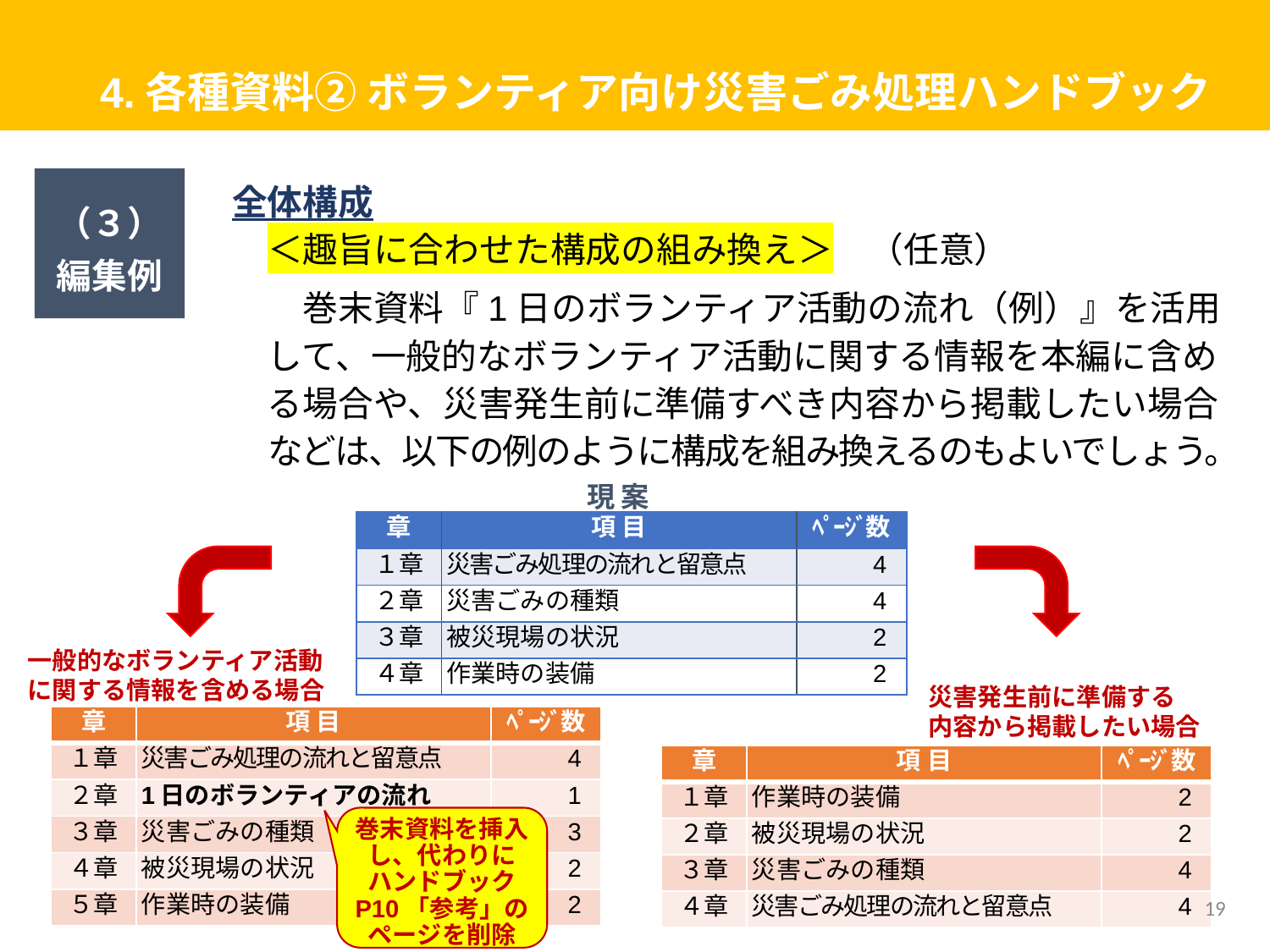

# 4.各種資料② ボランティア向け災害ごみ処理ハンドブック
全体構成
　＜趣旨に合わせた構成の組み換え＞　（任意）
　　巻末資料『1日のボランティア活動の流れ（例）』を活用
　して、一般的なボランティア活動に関する情報を本編に含め
　る場合や、災害発生前に準備すべき内容から掲載したい場合
　などは、以下の例のように構成を組み換えるのもよいでしょう。
（３）
編集例
現 案
| 章 | 項 目 | ﾍﾟｰｼﾞ数 |
| --- | --- | --- |
| １章 | 災害ごみ処理の流れと留意点 | 4 |
| ２章 | 災害ごみの種類 | 4 |
| ３章 | 被災現場の状況 | 2 |
| ４章 | 作業時の装備 | 2 |

一般的なボランティア活動に関する情報を含める場合
災害発生前に準備する
内容から掲載したい場合
| 章 | 項 目 | ﾍﾟｰｼﾞ数 |
| --- | --- | --- |
| １章 | 災害ごみ処理の流れと留意点 | 4 |
| ２章 | 1日のボランティアの流れ | 1 |
| ３章 | 災害ごみの種類 | 3 |
| ４章 | 被災現場の状況 | 2 |
| ５章 | 作業時の装備 | 2 |
| 章 | 項 目 | ﾍﾟｰｼﾞ数 |
| --- | --- | --- |
| １章 | 作業時の装備 | 2 |
| ２章 | 被災現場の状況 | 2 |
| ３章 | 災害ごみの種類 | 4 |
| ４章 | 災害ごみ処理の流れと留意点 | 4 |
巻末資料を挿入
し、代わりに
ハンドブック
P10「参考」の
ページを削除
19